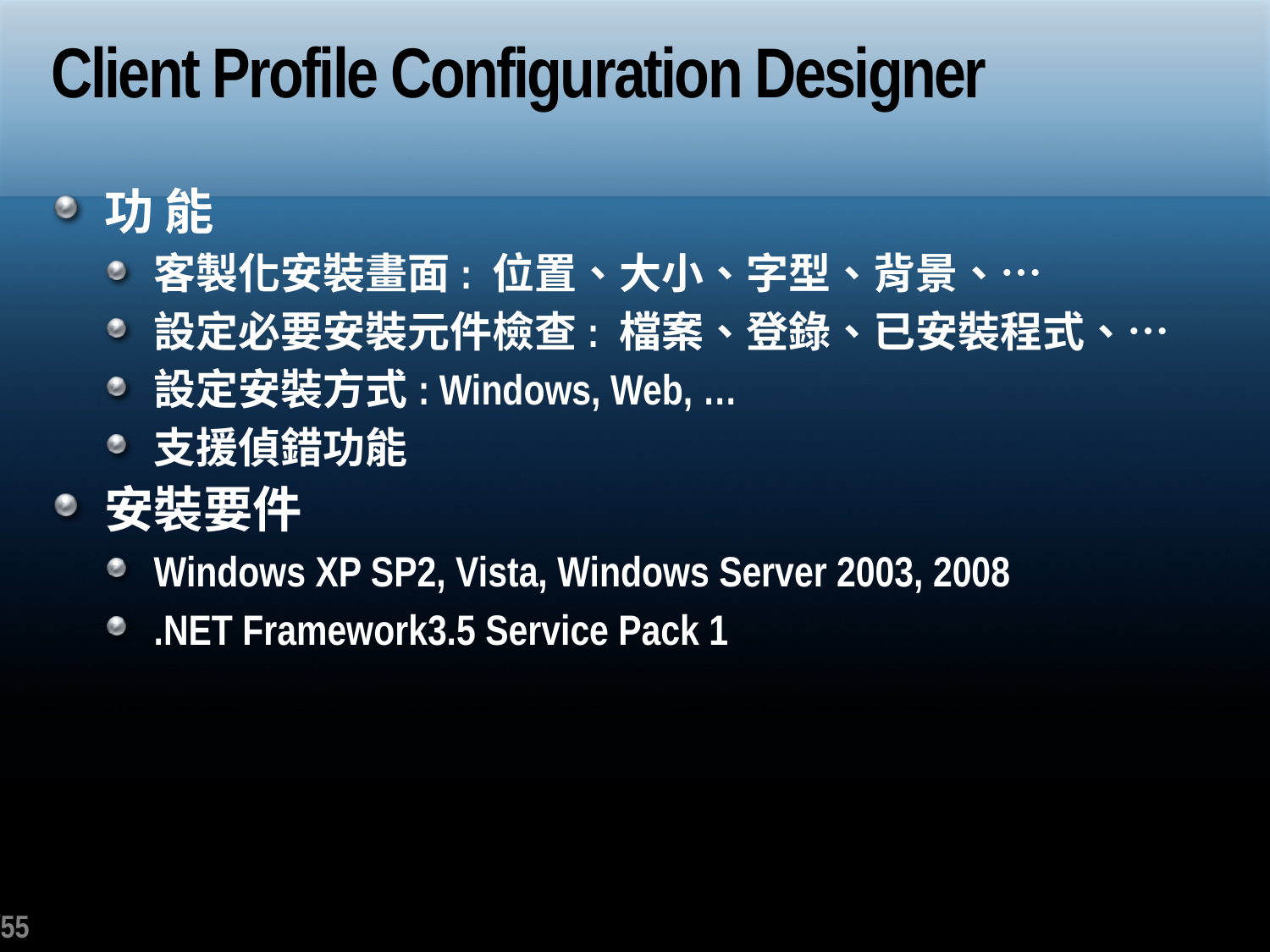

# Client Profile Configuration Designer
功 能
客製化安裝畫面: 位置、大小、字型、背景、…
設定必要安裝元件檢查: 檔案、登錄、已安裝程式、…
設定安裝方式: Windows, Web, …
支援偵錯功能
安裝要件
Windows XP SP2, Vista, Windows Server 2003, 2008
.NET Framework3.5 Service Pack 1